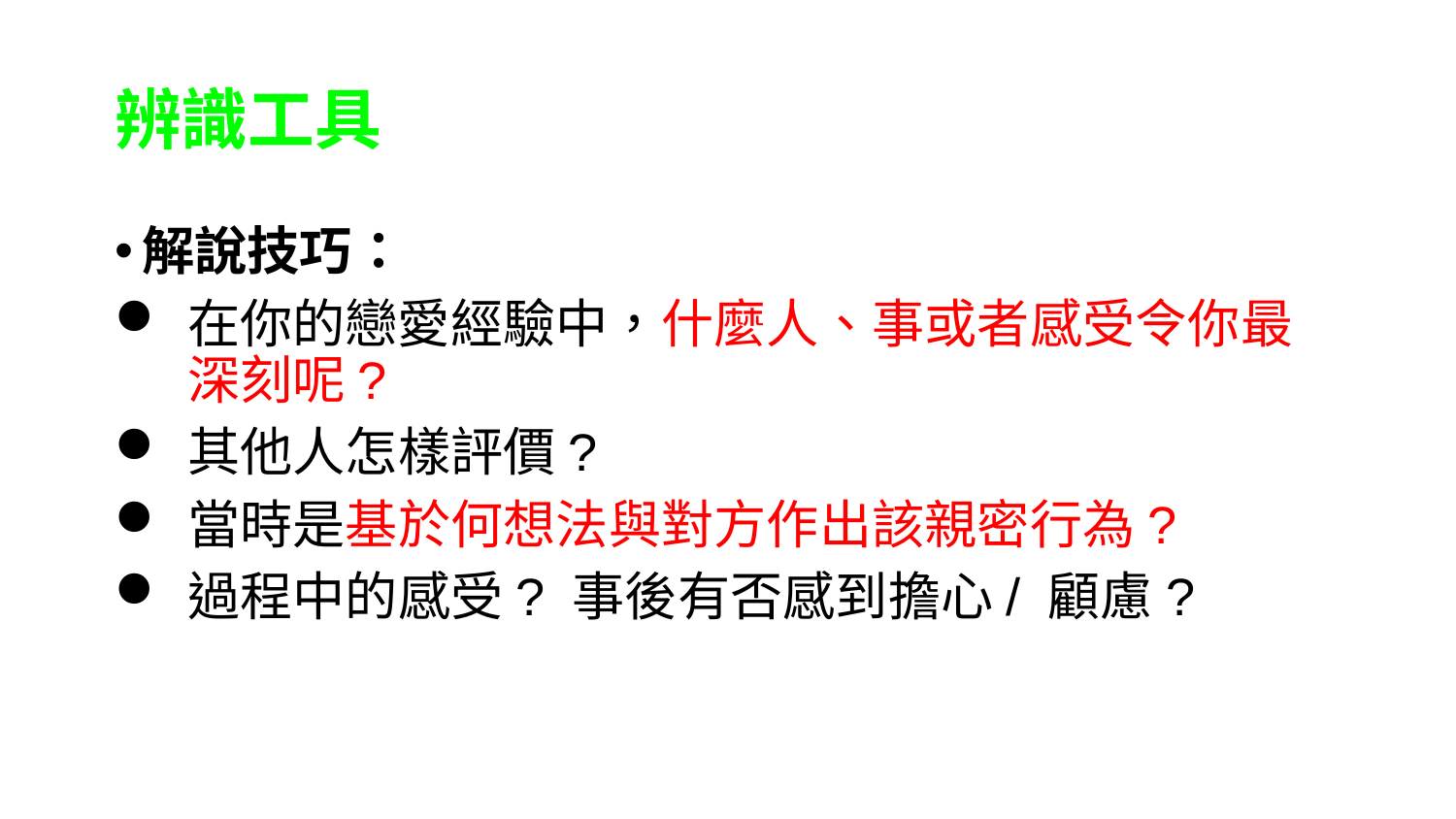

# 辨識工具
解說技巧：
在你的戀愛經驗中，什麼人、事或者感受令你最深刻呢?
其他人怎樣評價?
當時是基於何想法與對方作出該親密行為?
過程中的感受? 事後有否感到擔心/ 顧慮?